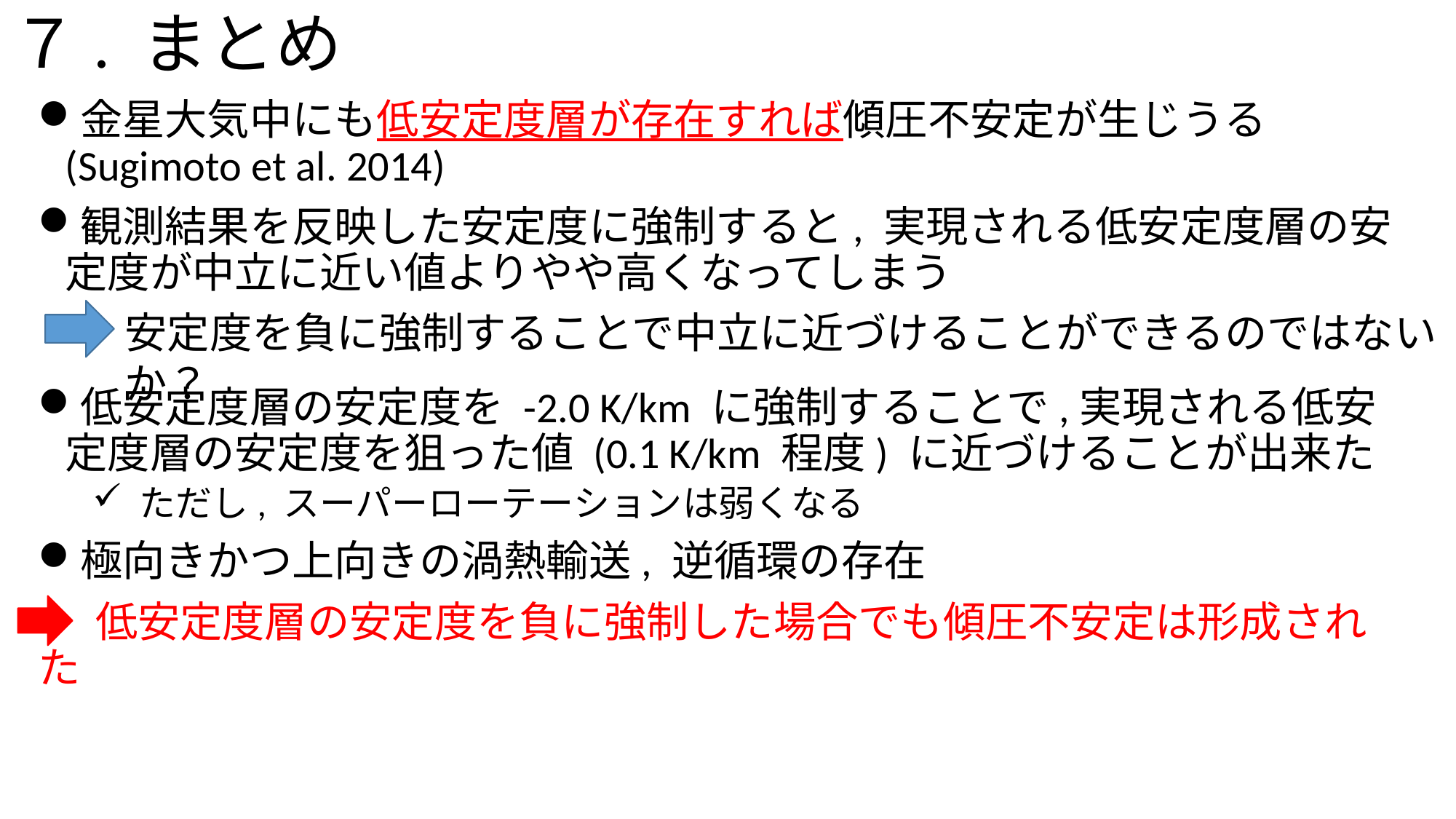

# ７. まとめ
金星大気中にも低安定度層が存在すれば傾圧不安定が生じうる (Sugimoto et al. 2014)
観測結果を反映した安定度に強制すると, 実現される低安定度層の安定度が中立に近い値よりやや高くなってしまう

低安定度層の安定度を -2.0 K/km に強制することで,実現される低安定度層の安定度を狙った値 (0.1 K/km 程度) に近づけることが出来た
 ただし, スーパーローテーションは弱くなる
極向きかつ上向きの渦熱輸送, 逆循環の存在
     低安定度層の安定度を負に強制した場合でも傾圧不安定は形成された

安定度を負に強制することで中立に近づけることができるのではないか？